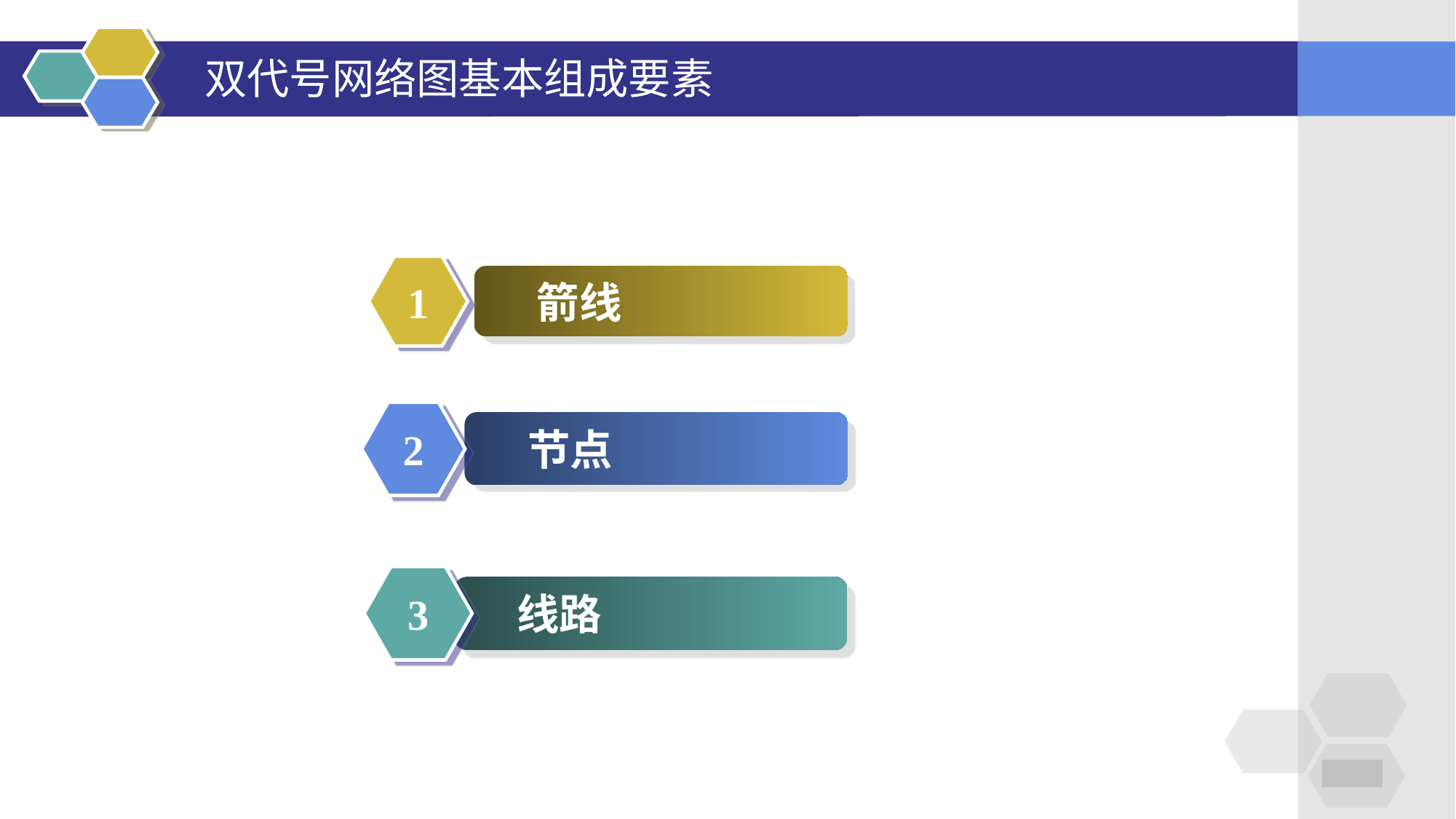

# 双代号网络图基本组成要素
5.3.1　组合体的类型
5.3.1　组合体的类型
1
    箭线
2
    节点
3
    线路
2